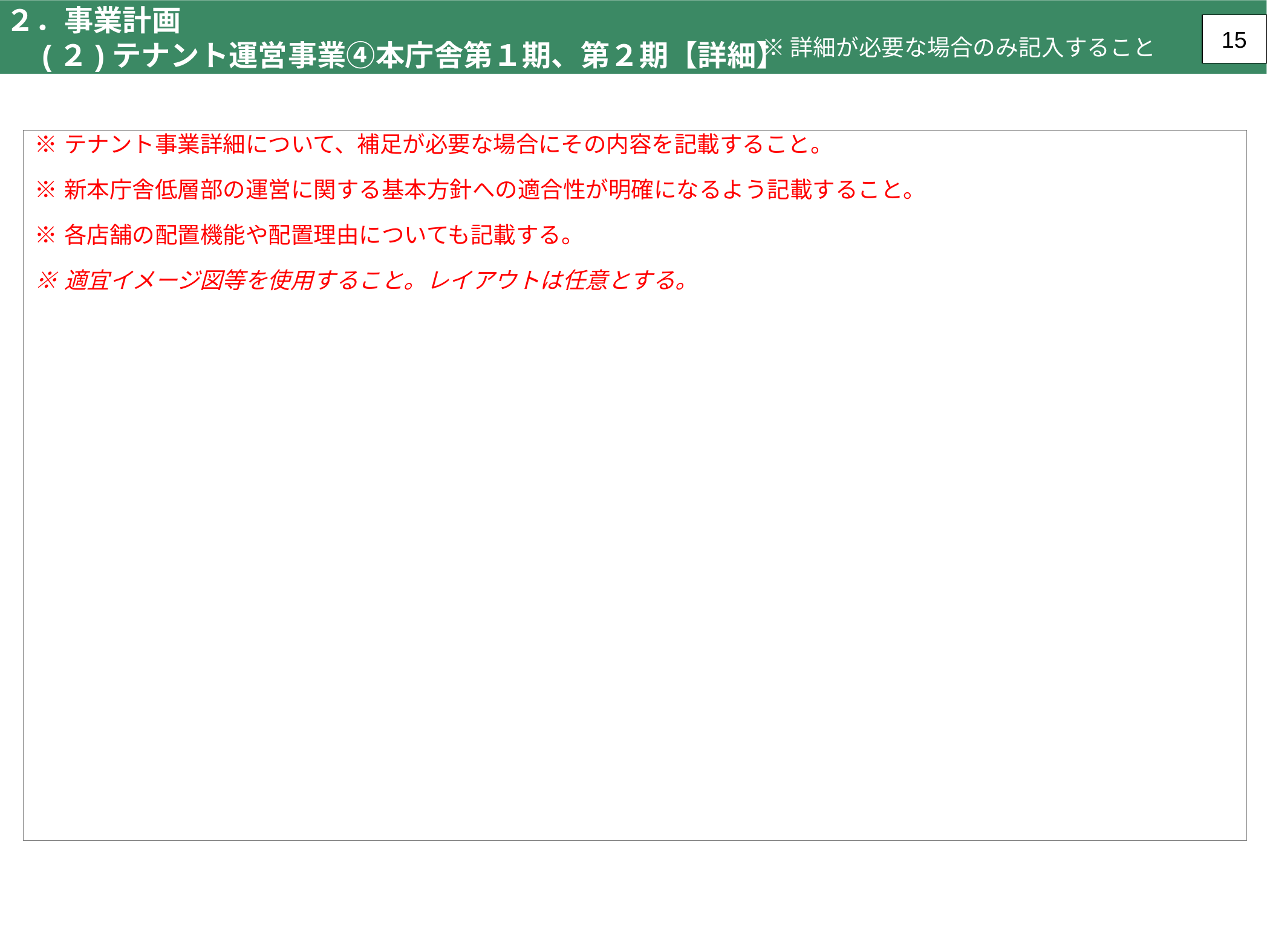

２．事業計画
　(２)テナント運営事業④本庁舎第１期、第２期【詳細】
15
※詳細が必要な場合のみ記入すること
| ※テナント事業詳細について、補足が必要な場合にその内容を記載すること。 ※新本庁舎低層部の運営に関する基本方針への適合性が明確になるよう記載すること。 ※各店舗の配置機能や配置理由についても記載する。 ※適宜イメージ図等を使用すること。レイアウトは任意とする。 |
| --- |